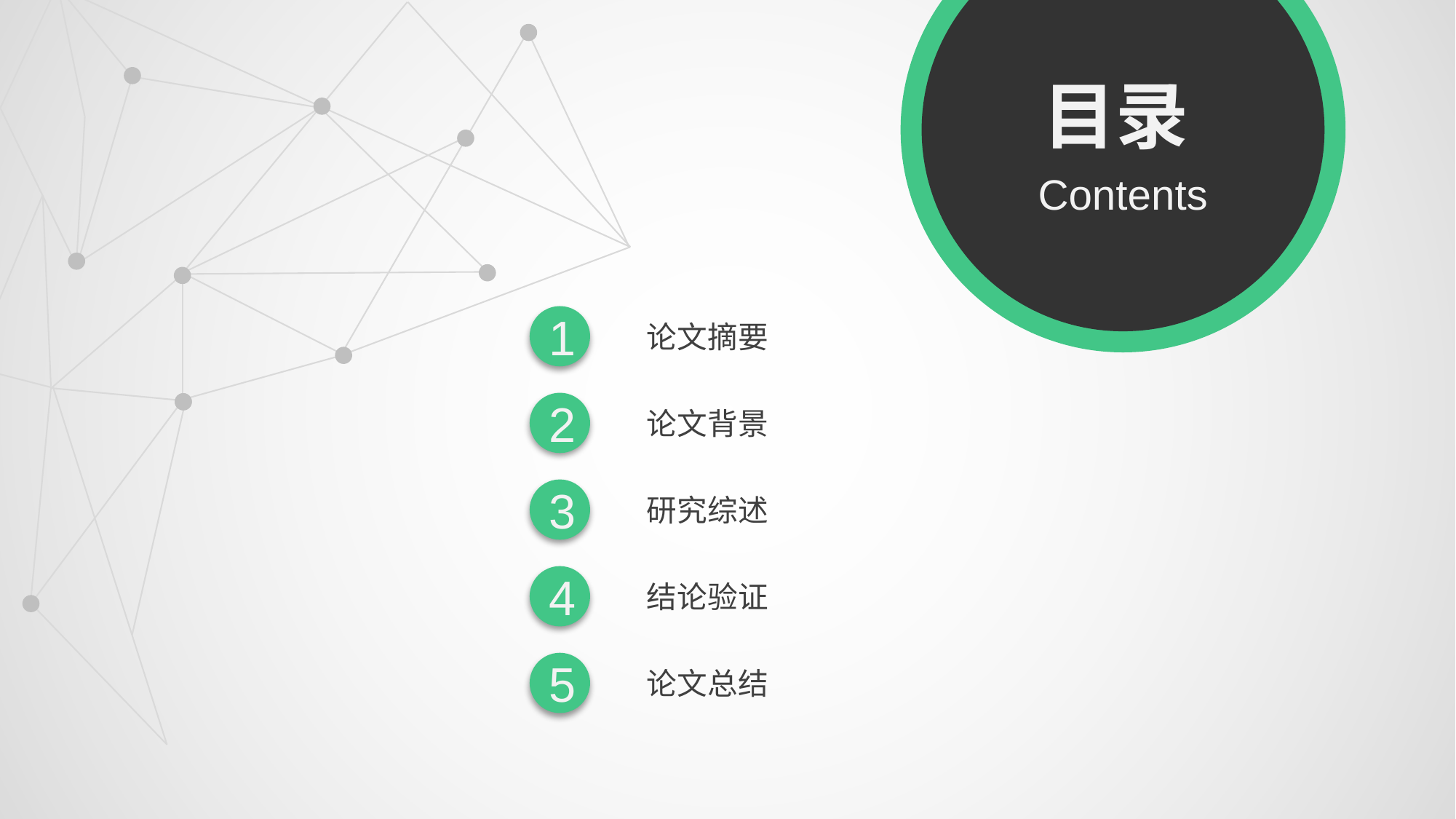

目录
Contents
1
论文摘要
2
论文背景
3
研究综述
4
结论验证
5
论文总结